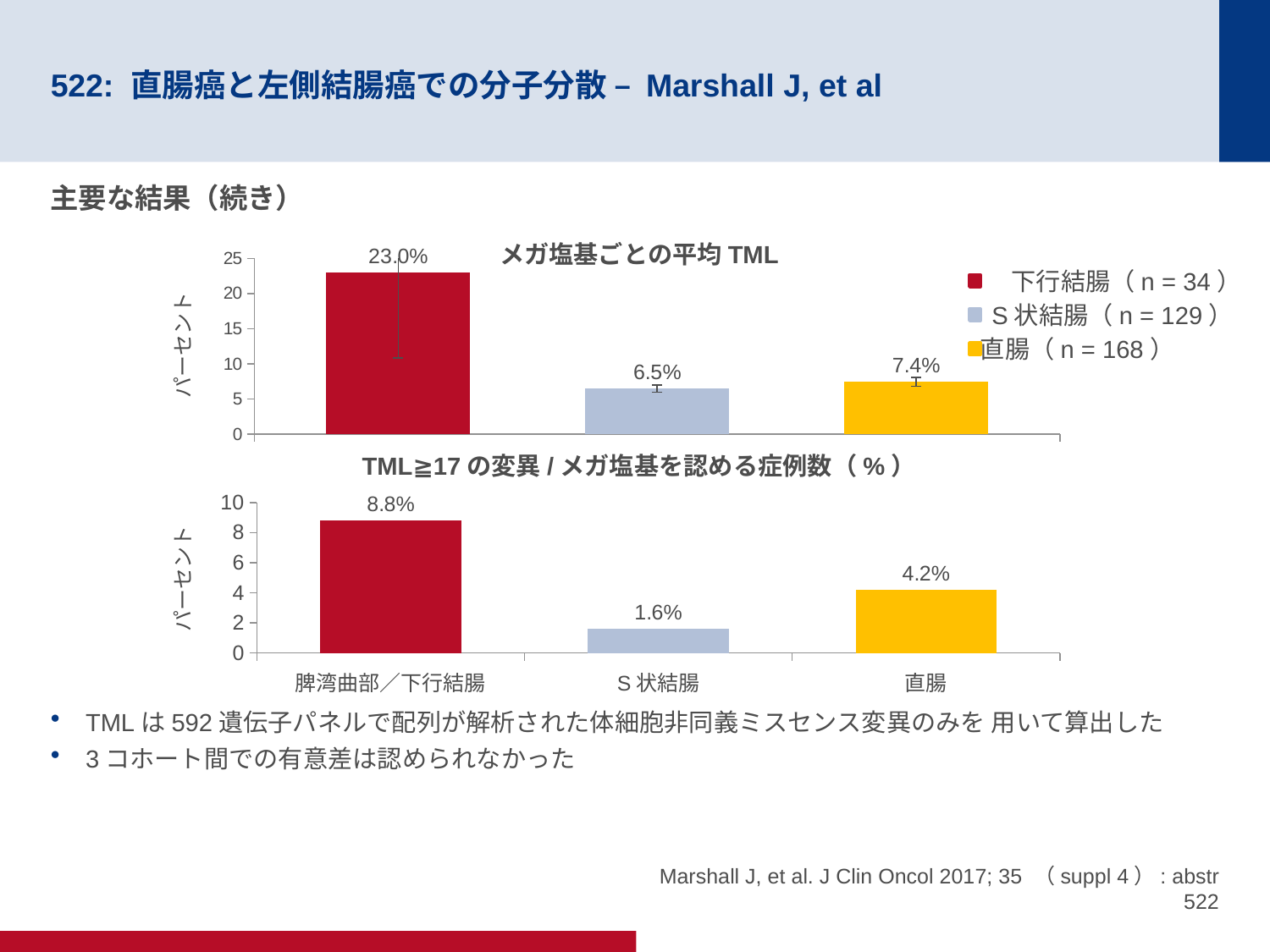

# 522: 直腸癌と左側結腸癌での分子分散 – Marshall J, et al
主要な結果（続き）

TMLは592遺伝子パネルで配列が解析された体細胞非同義ミスセンス変異のみを 用いて算出した
3コホート間での有意差は認められなかった

メガ塩基ごとの平均TML

### Chart

| Category | Splenic Flexure/Descending | Sigmoid | Rectum |
|---|---|---|---|
| Mean TML per MB | 23.029411764705884 | 6.480620155038762 | 7.4404761904761925 |
下行結腸（n = 34）

S状結腸（n = 129）

パーセント
直腸（n = 168）

TML≧17の変異/メガ塩基を認める症例数（%）

### Chart

| Category | Series 1 |
|---|---|
| 脾湾曲部／下行結腸 | 8.8 |
| S状結腸 | 1.6 |
| 直腸 | 4.2 |
パーセント
Marshall J, et al. J Clin Oncol 2017; 35 （suppl 4）: abstr 522